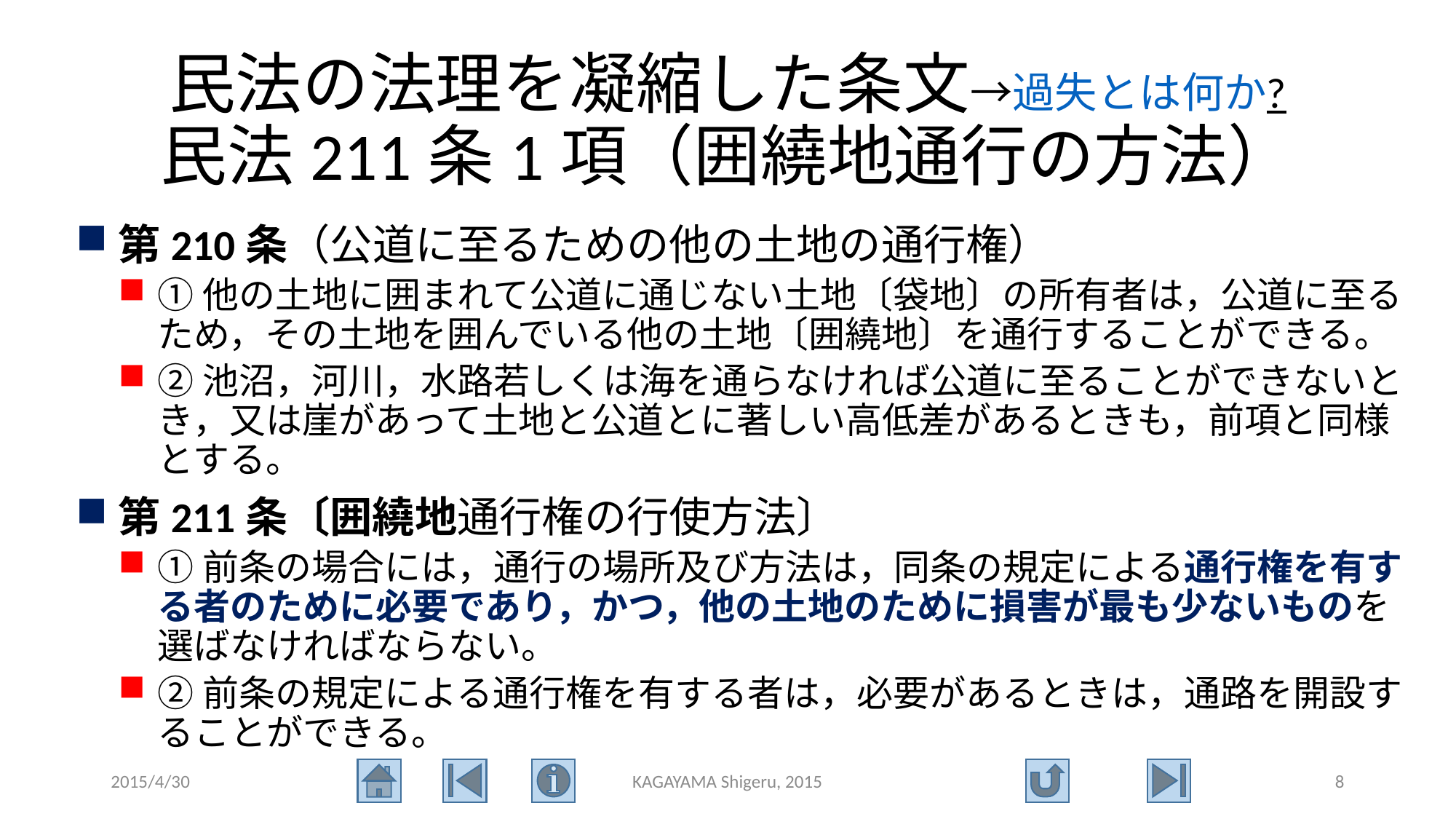

# 民法の法理を凝縮した条文→過失とは何か? 民法211条1項（囲繞地通行の方法）
第210条（公道に至るための他の土地の通行権）
①他の土地に囲まれて公道に通じない土地〔袋地〕の所有者は，公道に至るため，その土地を囲んでいる他の土地〔囲繞地〕を通行することができる。
②池沼，河川，水路若しくは海を通らなければ公道に至ることができないとき，又は崖があって土地と公道とに著しい高低差があるときも，前項と同様とする。
第211条〔囲繞地通行権の行使方法〕
①前条の場合には，通行の場所及び方法は，同条の規定による通行権を有する者のために必要であり，かつ，他の土地のために損害が最も少ないものを選ばなければならない。
②前条の規定による通行権を有する者は，必要があるときは，通路を開設することができる。

2015/4/30
KAGAYAMA Shigeru, 2015
8